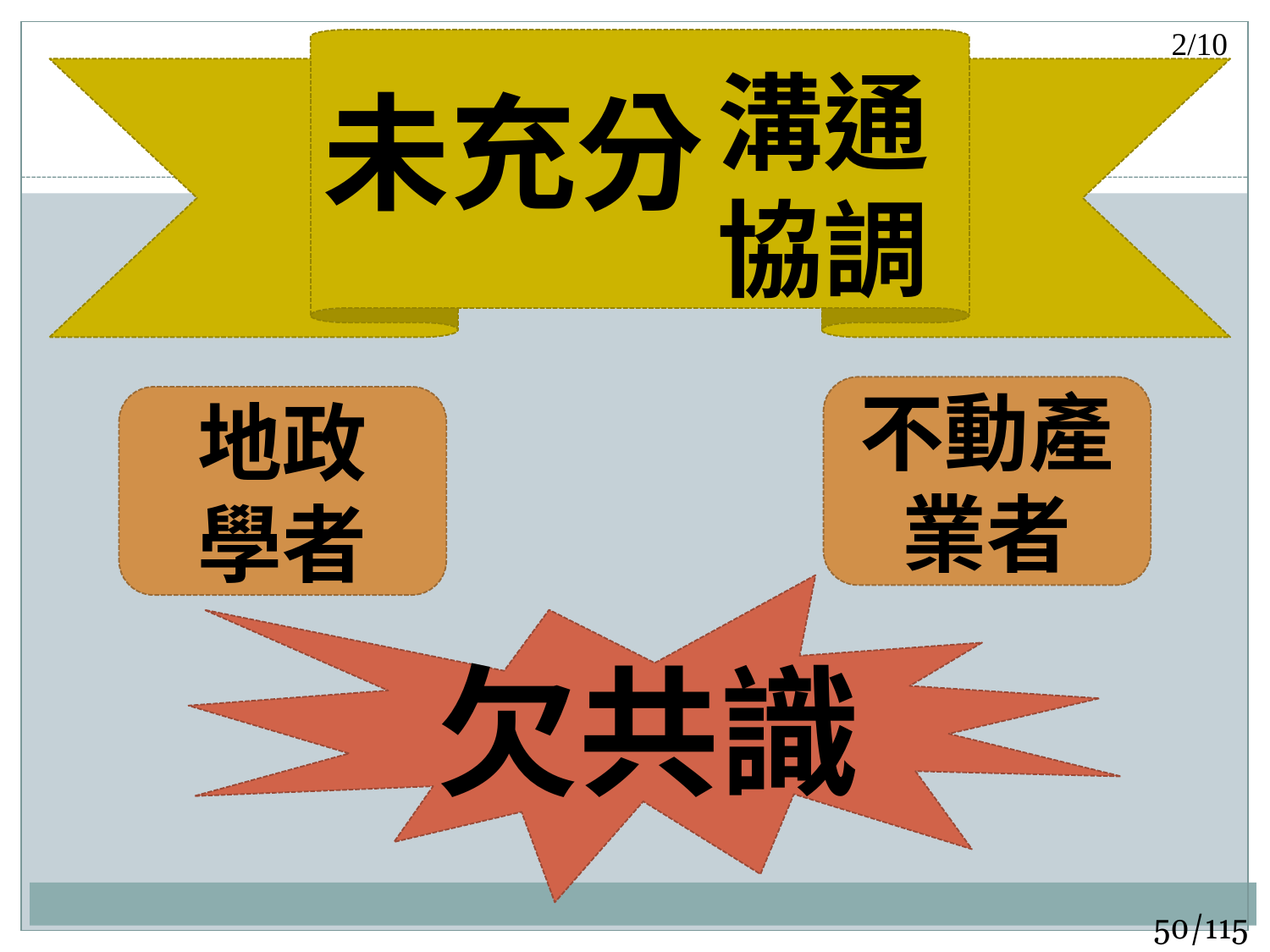

2/10

未充分

溝通
協調
不動產
業者
地政
學者
欠共識